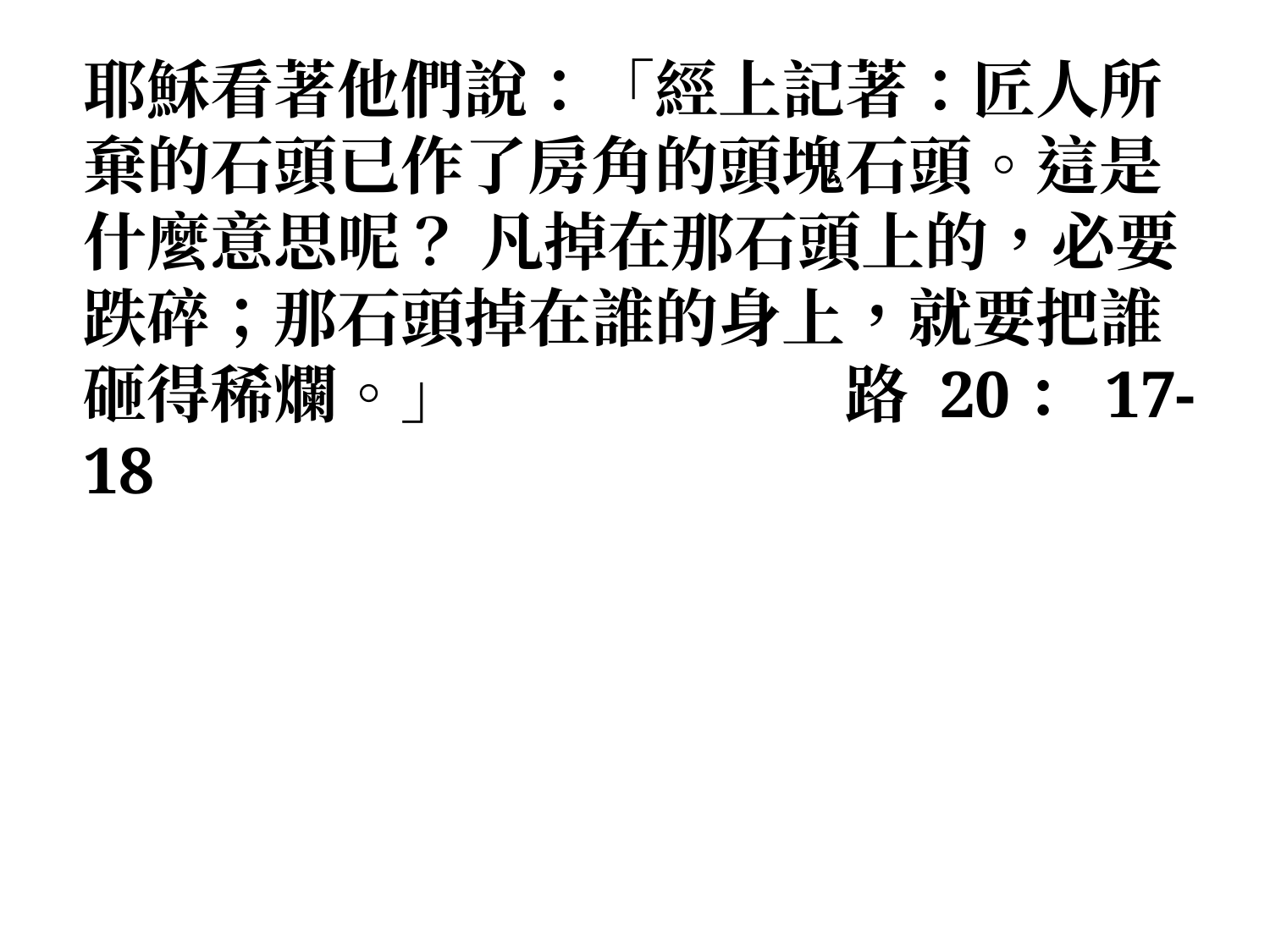

耶穌看著他們說：「經上記著：匠人所棄的石頭已作了房角的頭塊石頭。這是什麼意思呢？ 凡掉在那石頭上的，必要跌碎；那石頭掉在誰的身上，就要把誰砸得稀爛。」 			路 20：17-18